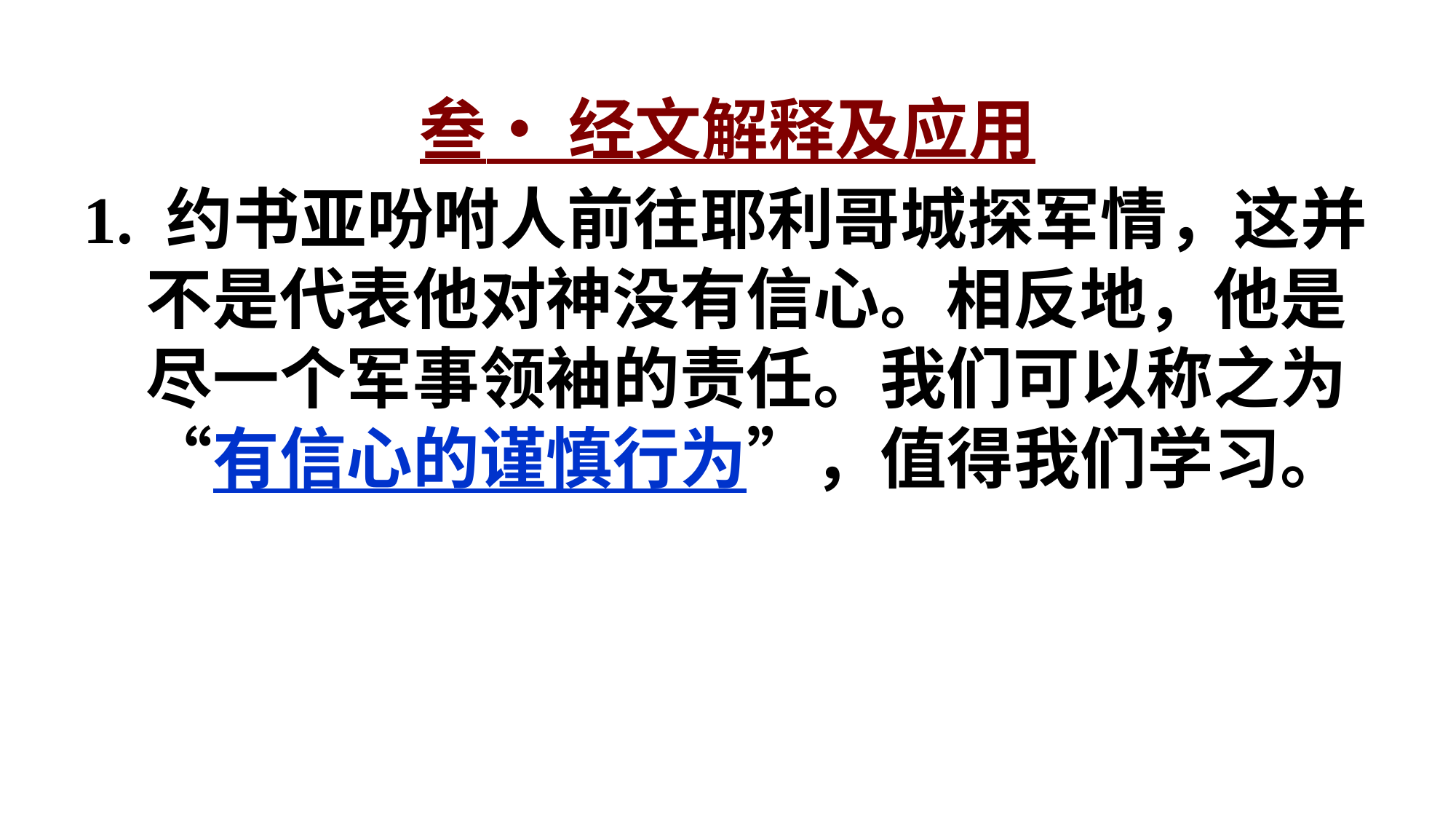

叁‧ 经文解释及应用
1. 约书亚吩咐人前往耶利哥城探军情，这并不是代表他对神没有信心。相反地，他是尽一个军事领袖的责任。我们可以称之为“有信心的谨慎行为”，值得我们学习。